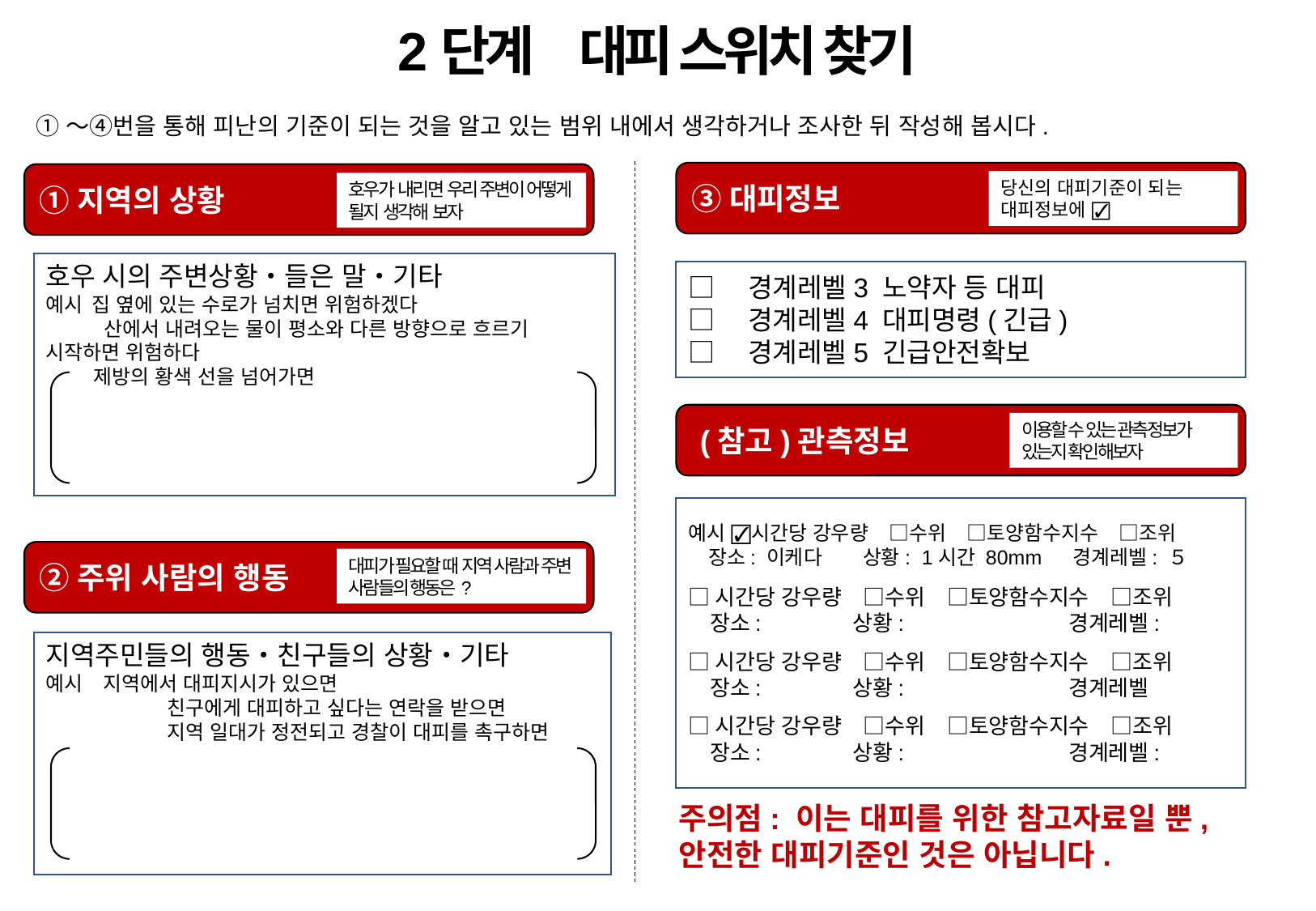

2단계　대피 스위치 찾기
①～④번을 통해 피난의 기준이 되는 것을 알고 있는 범위 내에서 생각하거나 조사한 뒤 작성해 봅시다.
③대피정보
①지역의 상황
당신의 대피기준이 되는
대피정보에 ☑
호우가  내리면  우리 주변이 어떻게  될지  생각해  보자
호우 시의 주변상황・들은 말・기타
예시  집 옆에 있는 수로가 넘치면 위험하겠다
	 산에서 내려오는 물이 평소와 다른 방향으로 흐르기 시작하면 위험하다
	제방의 황색 선을 넘어가면

□　경계레벨3 노약자 등 대피
□　경계레벨4 대피명령(긴급)
□　경계레벨5 긴급안전확보

 (참고)관측정보
이용할 수 있는 관측정보가 있는지 확인해보자
예시 ☑시간당 강우량　□수위　□토양함수지수　□조위
　장소: 이케다　　상황:  1시간 80mm 　경계레벨: ５

□시간당 강우량　□수위　□토양함수지수　□조위
　장소: 　   　　상황: 　　　　　　　경계레벨:

□시간당 강우량　□수위　□토양함수지수　□조위
　장소: 　　   　상황: 　　　　　　　경계레벨

□시간당 강우량　□수위　□토양함수지수　□조위
　장소: 　   　　상황: 　　　　　　　경계레벨:
②주위 사람의 행동
대피가 필요할 때 지역 사람과 주변 사람들의 행동은?
지역주민들의 행동・친구들의 상황・기타
예시　지역에서 대피지시가 있으면
	친구에게 대피하고 싶다는 연락을 받으면
	지역 일대가 정전되고 경찰이 대피를 촉구하면

주의점: 이는 대피를 위한 참고자료일 뿐,
안전한 대피기준인 것은 아닙니다.